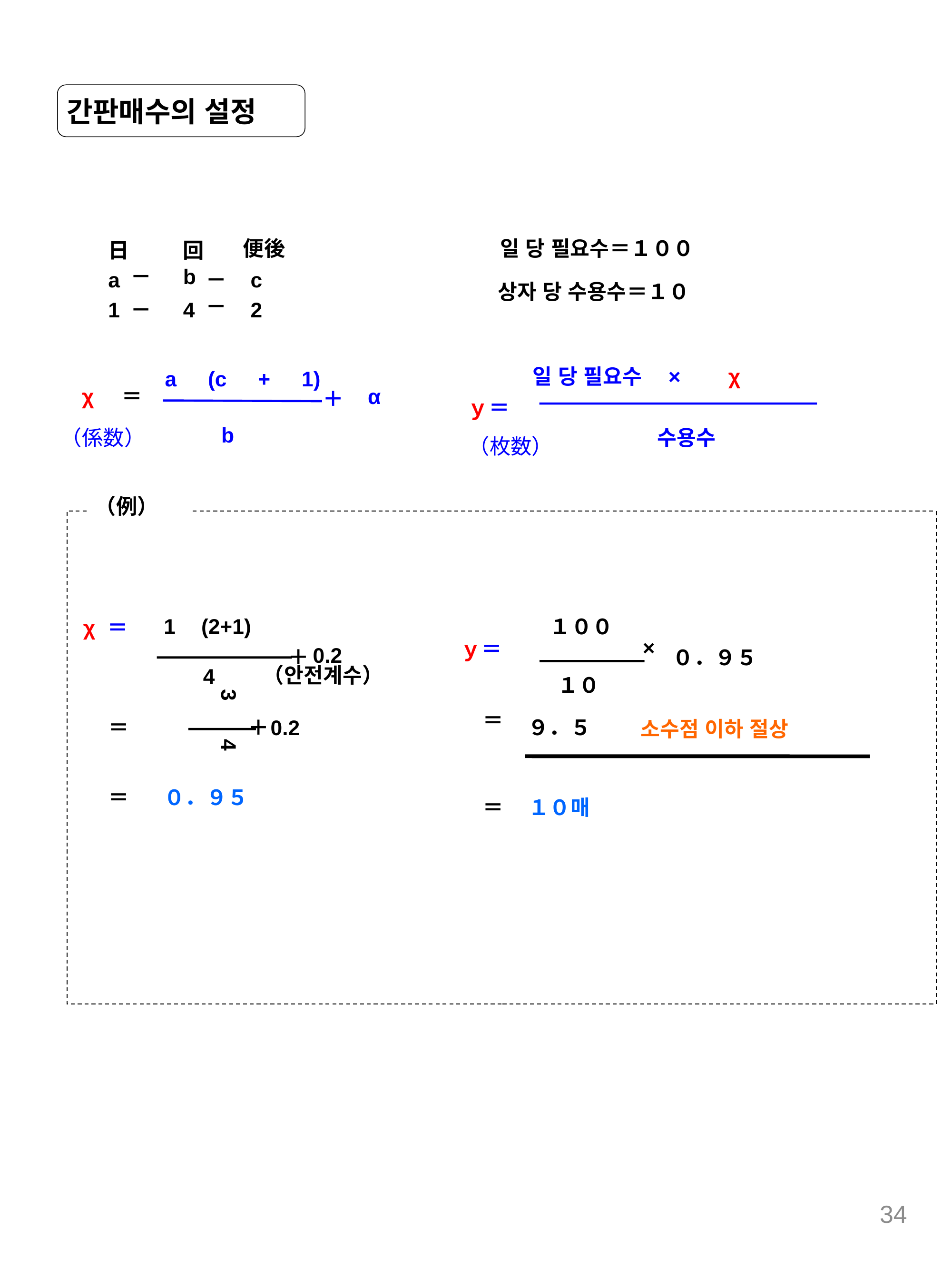

간판매수의 설정

便後
日
回
－
b

a
－
c
－
1
－
4
2
일 당 필요수＝１００
상자 당 수용수＝１０
χ
일 당 필요수　×
a　(c　+　1)
χ
＝
α
＋
ｙ＝

b
수용수
（係数）
（枚数）

（例）

1
(2+1)
0.2
＋

（안전계수）
4
3
＋
0.2
＝

4
＝
０．９５

１００
χ
　＝
×
ｙ＝

０．９５

１０
＝
９．５
소수점 이하 절상

＝
１０매
34